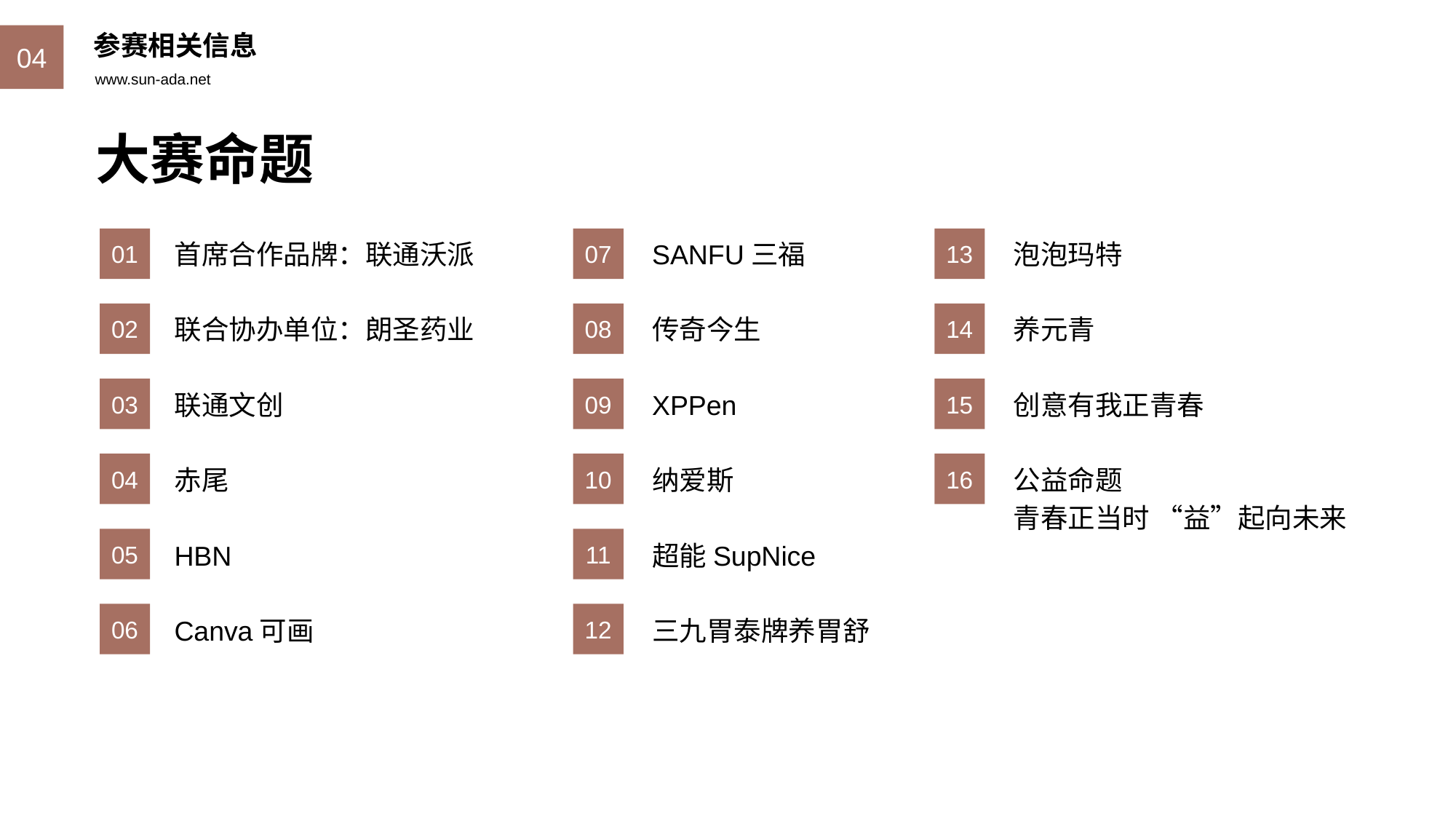

参赛相关信息
04
大赛命题
首席合作品牌：联通沃派

联合协办单位：朗圣药业

联通文创

赤尾

HBN

Canva可画

SANFU三福

传奇今生

XPPen

纳爱斯

超能SupNice

三九胃泰牌养胃舒
泡泡玛特

养元青

创意有我正青春

公益命题
青春正当时 “益”起向未来
01
07
13
02
08
14
03
09
15
04
10
16
05
11
06
12